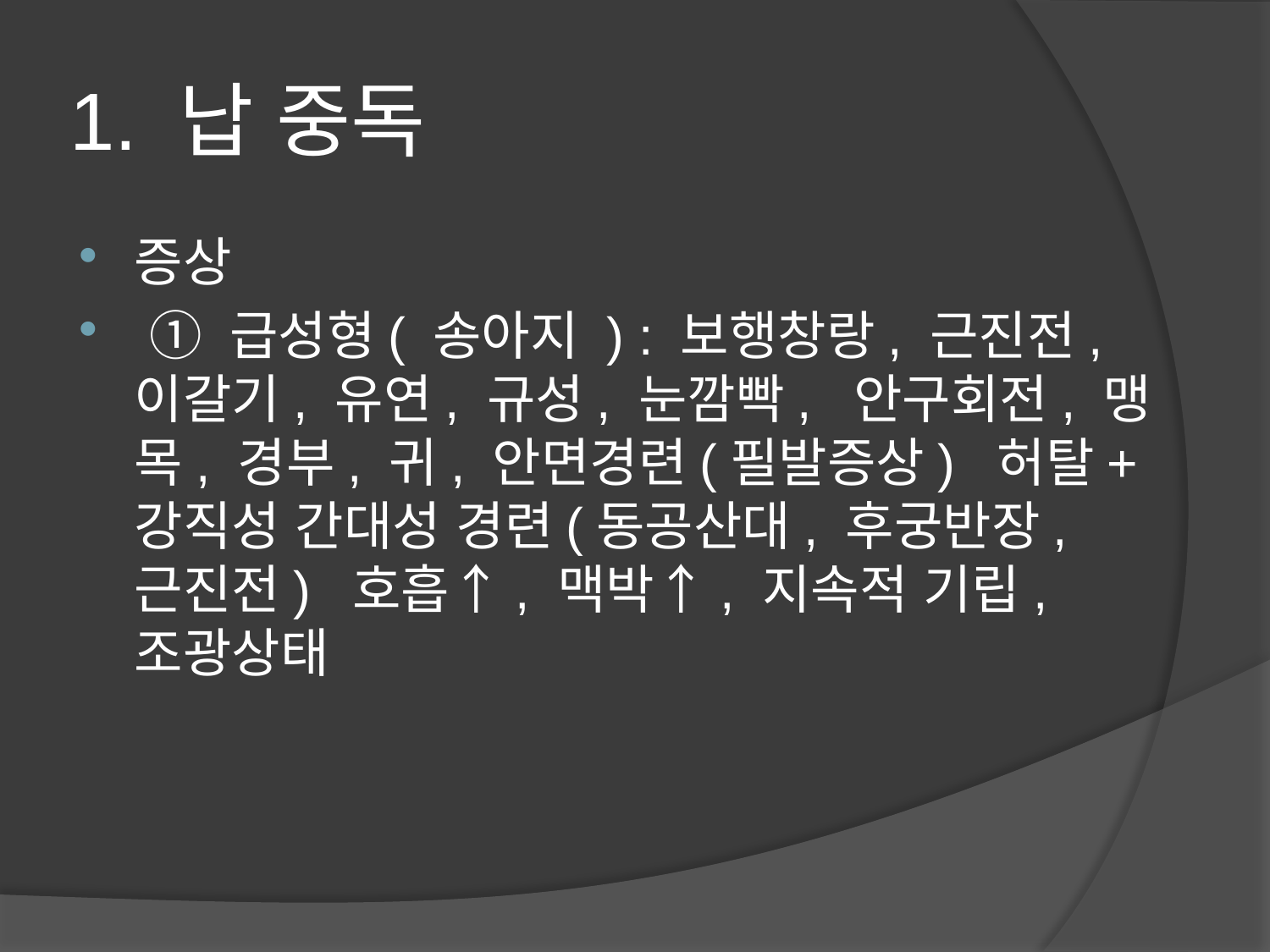

# 1. 납 중독
증상
 ① 급성형( 송아지 ) : 보행창랑, 근진전, 이갈기, 유연, 규성, 눈깜빡,  안구회전, 맹목, 경부, 귀, 안면경련(필발증상)  허탈+ 강직성 간대성 경련(동공산대, 후궁반장, 근진전)  호흡↑, 맥박↑, 지속적 기립, 조광상태